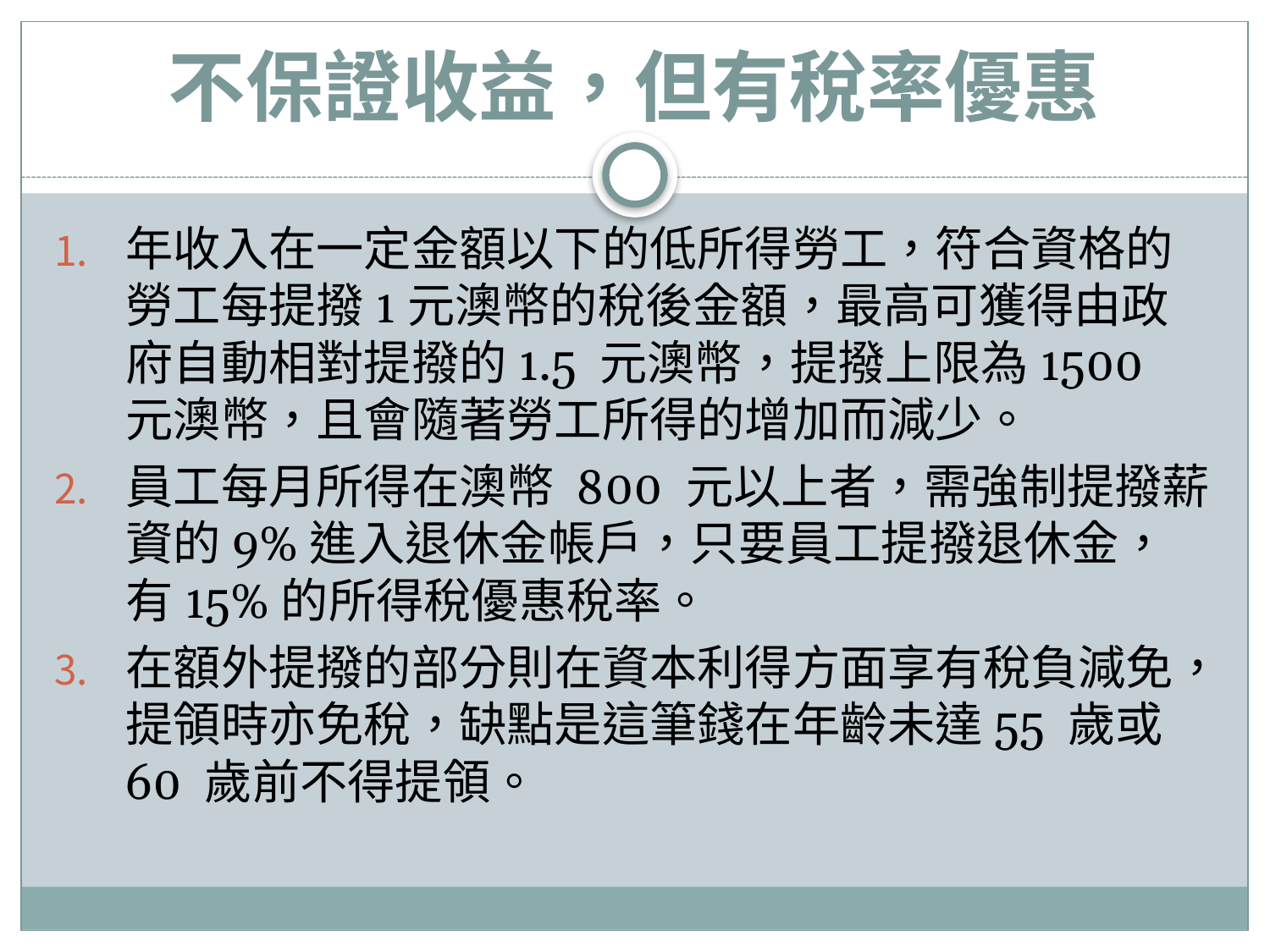

# 不保證收益，但有稅率優惠
年收入在一定金額以下的低所得勞工，符合資格的勞工每提撥1元澳幣的稅後金額，最高可獲得由政府自動相對提撥的1.5 元澳幣，提撥上限為1500 元澳幣，且會隨著勞工所得的增加而減少。
員工每月所得在澳幣 800 元以上者，需強制提撥薪資的9%進入退休金帳戶，只要員工提撥退休金，有15%的所得稅優惠稅率。
在額外提撥的部分則在資本利得方面享有稅負減免，提領時亦免稅，缺點是這筆錢在年齡未達55 歲或60 歲前不得提領。